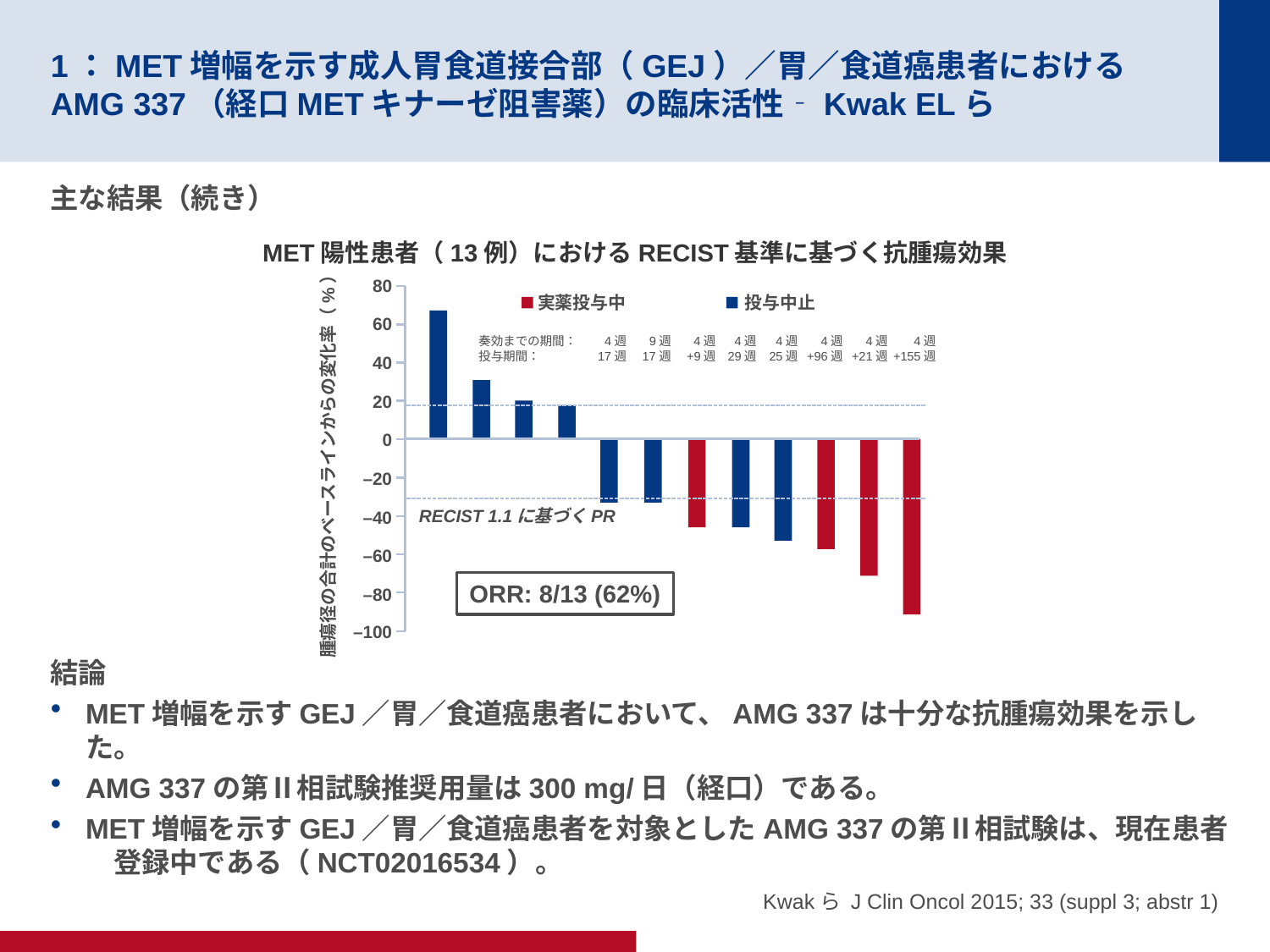

# 1：MET増幅を示す成人胃食道接合部（GEJ）／胃／食道癌患者におけるAMG 337（経口METキナーゼ阻害薬）の臨床活性‐Kwak ELら
主な結果（続き）
結論
MET増幅を示すGEJ／胃／食道癌患者において、AMG 337は十分な抗腫瘍効果を示した。
AMG 337の第Ⅱ相試験推奨用量は300 mg/日（経口）である。
MET増幅を示すGEJ／胃／食道癌患者を対象としたAMG 337の第Ⅱ相試験は、現在患者　登録中である（NCT02016534）。
MET陽性患者（13例）におけるRECIST基準に基づく抗腫瘍効果
80
実薬投与中
投与中止

60

奏効までの期間：
投与期間：
4週
17週
9週
17週
4週
+9週
4週
29週
4週
25週
4週
+96週
4週
+21週
4週
+155週
40

20

0

腫瘍径の合計のベースラインからの変化率（%）
–20
RECIST 1.1に基づくPR
–40
–60
ORR: 8/13 (62%)
ORR: 8/13 (62%)
–80
–100
Kwakら J Clin Oncol 2015; 33 (suppl 3; abstr 1)